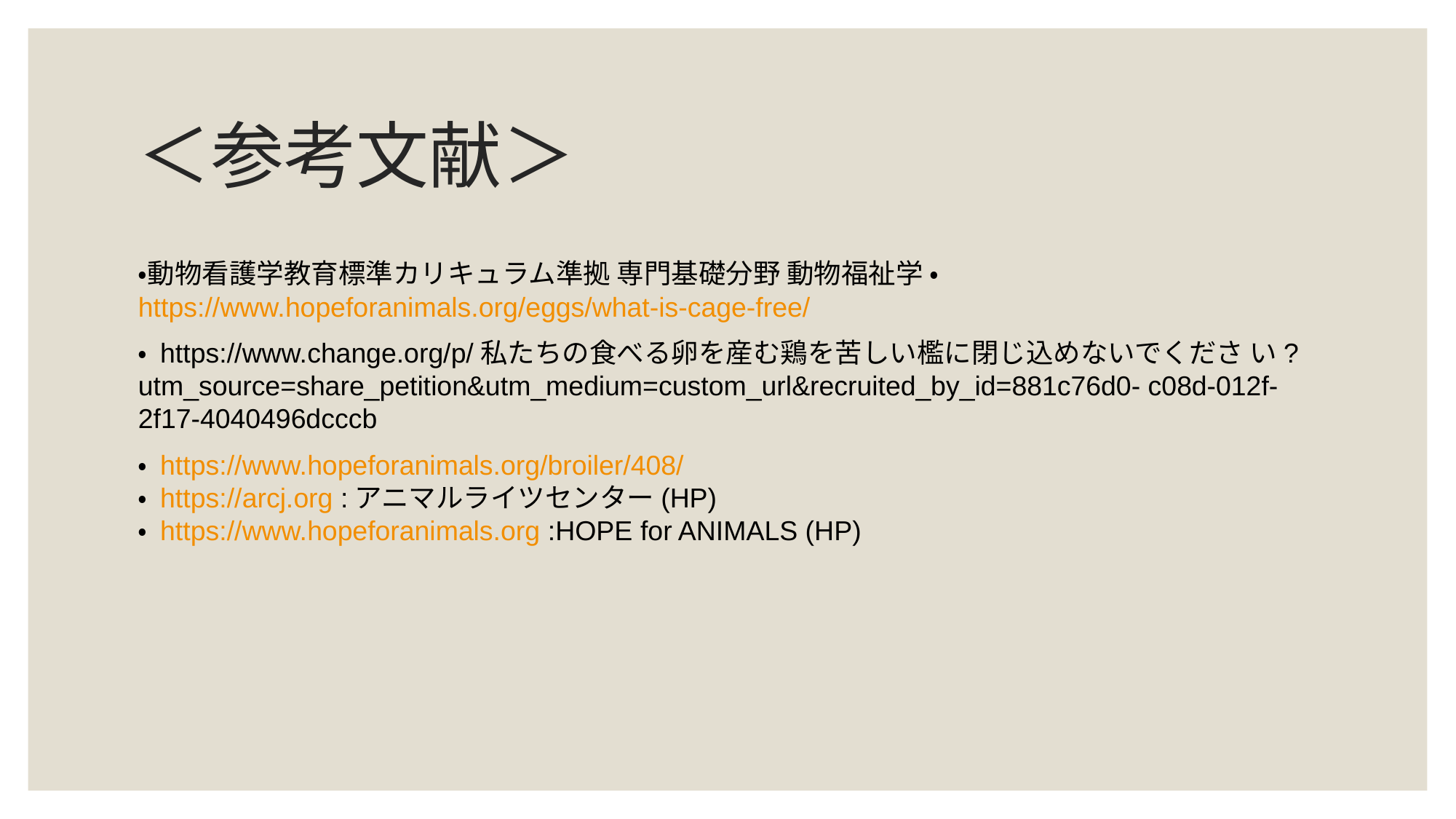

# ＜参考文献＞
・動物看護学教育標準カリキュラム準拠 専門基礎分野 動物福祉学 ・ https://www.hopeforanimals.org/eggs/what-is-cage-free/
・ https://www.change.org/p/私たちの食べる卵を産む鶏を苦しい檻に閉じ込めないでくださ い?utm_source=share_petition&utm_medium=custom_url&recruited_by_id=881c76d0- c08d-012f-2f17-4040496dcccb
・ https://www.hopeforanimals.org/broiler/408/
・ https://arcj.org :アニマルライツセンター(HP)
・ https://www.hopeforanimals.org :HOPE for ANIMALS (HP)